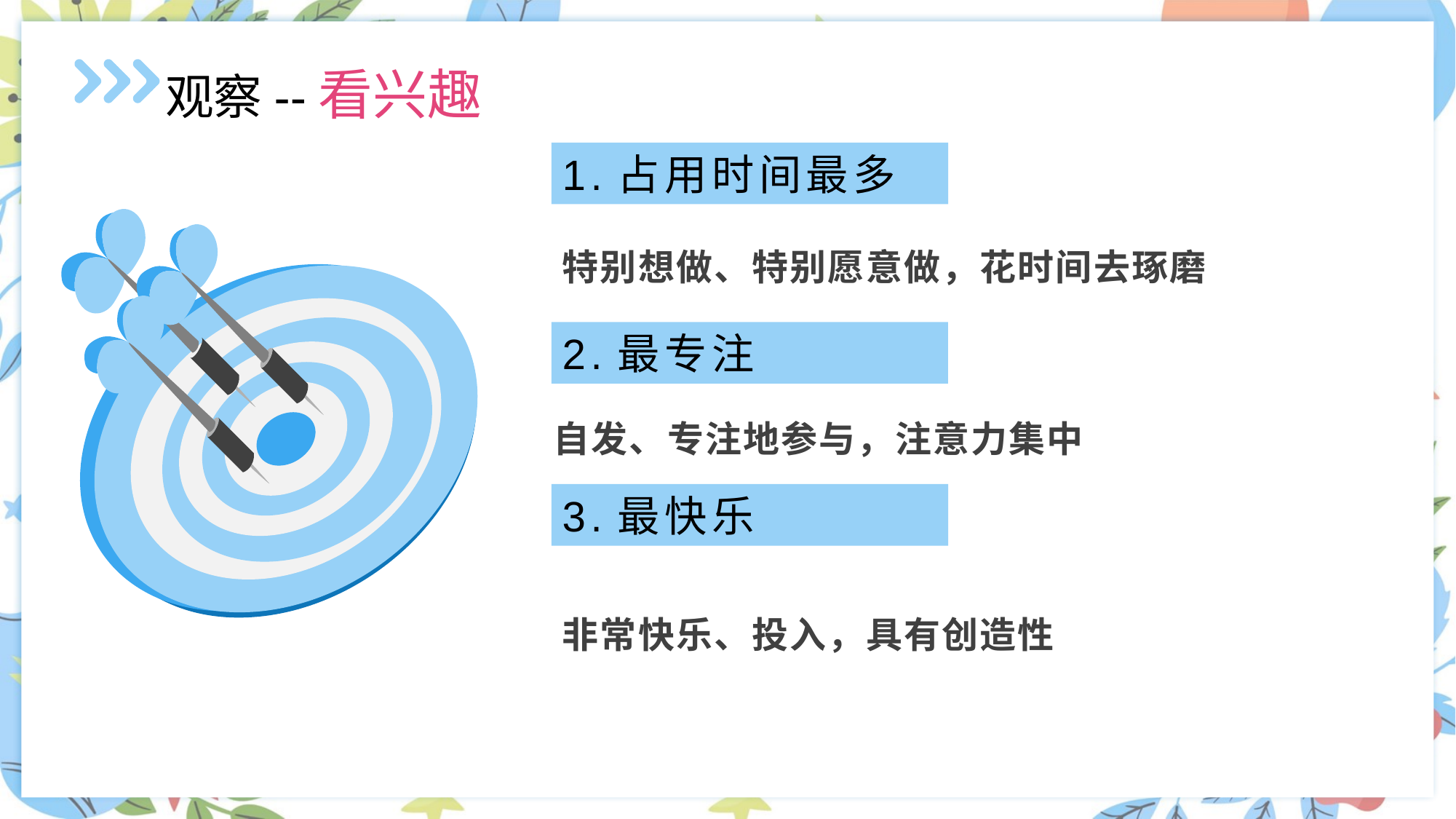

观察--看兴趣

1.占用时间最多

特别想做、特别愿意做，花时间去琢磨

2.最专注

自发、专注地参与，注意力集中

3.最快乐
非常快乐、投入，具有创造性